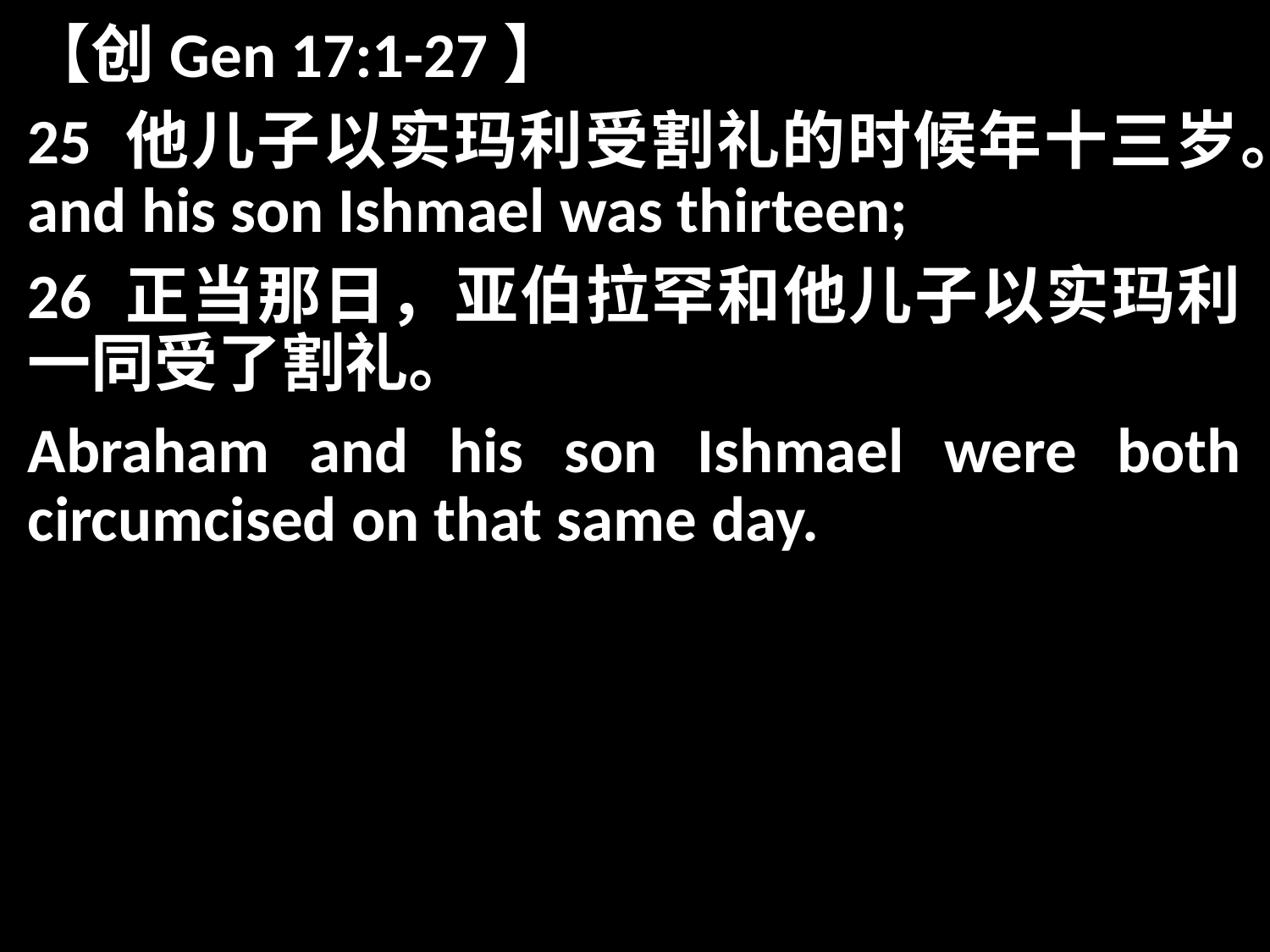

【创Gen 17:1-27】
25 他儿子以实玛利受割礼的时候年十三岁。and his son Ishmael was thirteen;
26 正当那日，亚伯拉罕和他儿子以实玛利一同受了割礼。
Abraham and his son Ishmael were both circumcised on that same day.